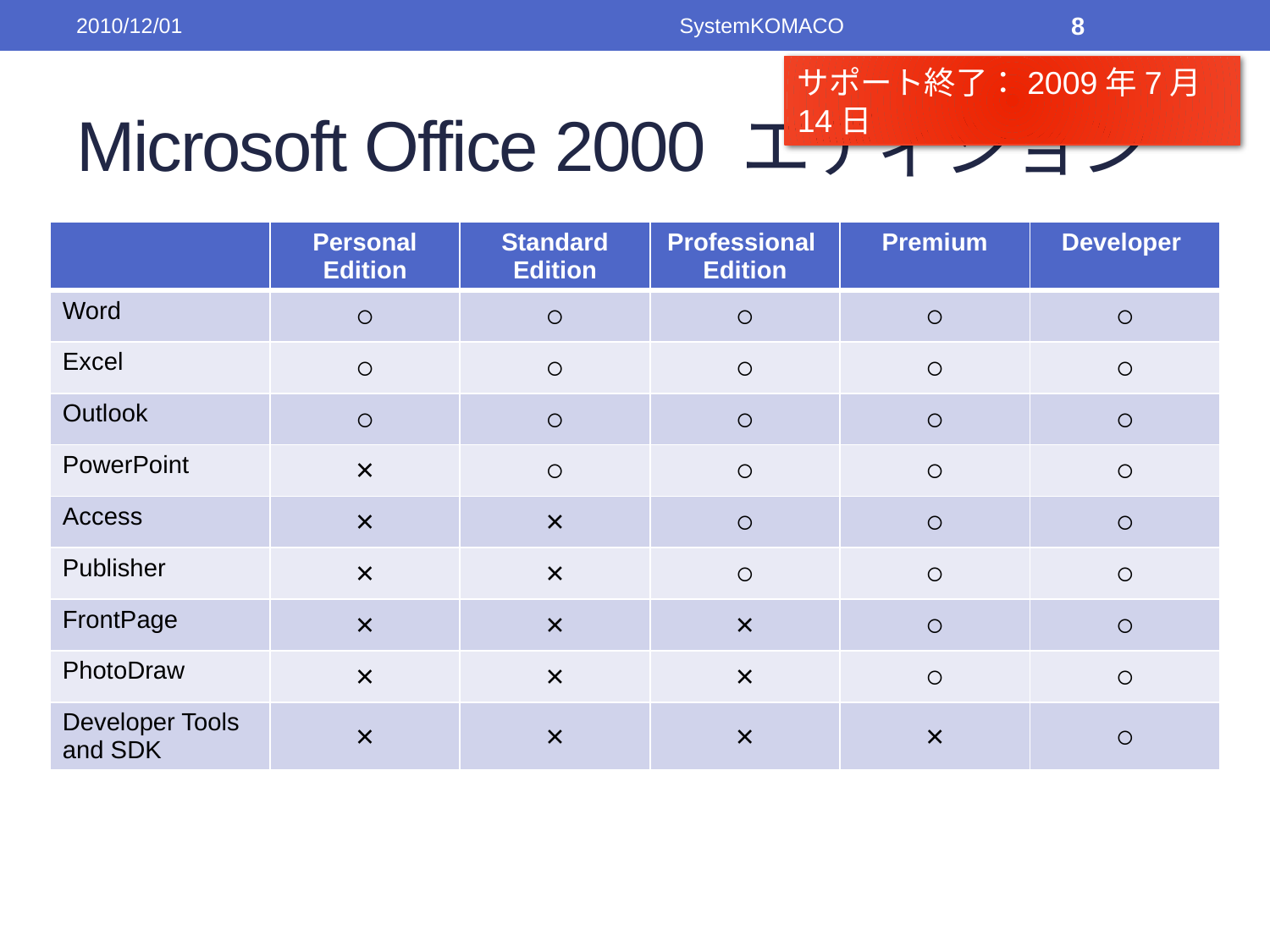

2010/12/01
SystemKOMACO
8
サポート終了：2009年7月14日
# Microsoft Office 2000 エディション
|  | Personal Edition | Standard Edition | Professional Edition | Premium | Developer |
| --- | --- | --- | --- | --- | --- |
| Word | ○ | ○ | ○ | ○ | ○ |
| Excel | ○ | ○ | ○ | ○ | ○ |
| Outlook | ○ | ○ | ○ | ○ | ○ |
| PowerPoint | × | ○ | ○ | ○ | ○ |
| Access | × | × | ○ | ○ | ○ |
| Publisher | × | × | ○ | ○ | ○ |
| FrontPage | × | × | × | ○ | ○ |
| PhotoDraw | × | × | × | ○ | ○ |
| Developer Tools and SDK | × | × | × | × | ○ |